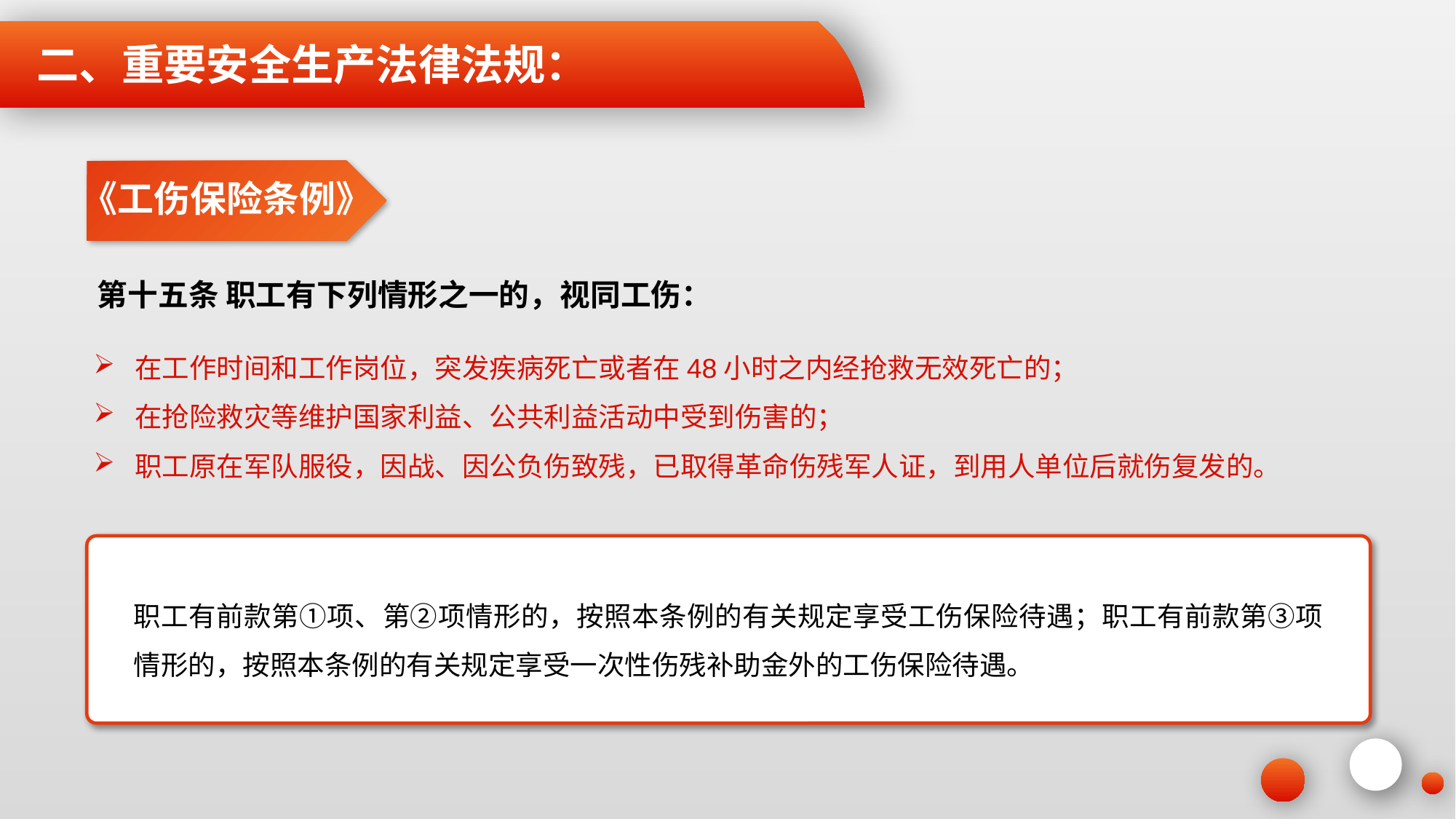

二、重要安全生产法律法规：

《工伤保险条例》
第十五条 职工有下列情形之一的，视同工伤：
在工作时间和工作岗位，突发疾病死亡或者在48小时之内经抢救无效死亡的；
在抢险救灾等维护国家利益、公共利益活动中受到伤害的；
职工原在军队服役，因战、因公负伤致残，已取得革命伤残军人证，到用人单位后就伤复发的。

职工有前款第①项、第②项情形的，按照本条例的有关规定享受工伤保险待遇；职工有前款第③项情形的，按照本条例的有关规定享受一次性伤残补助金外的工伤保险待遇。